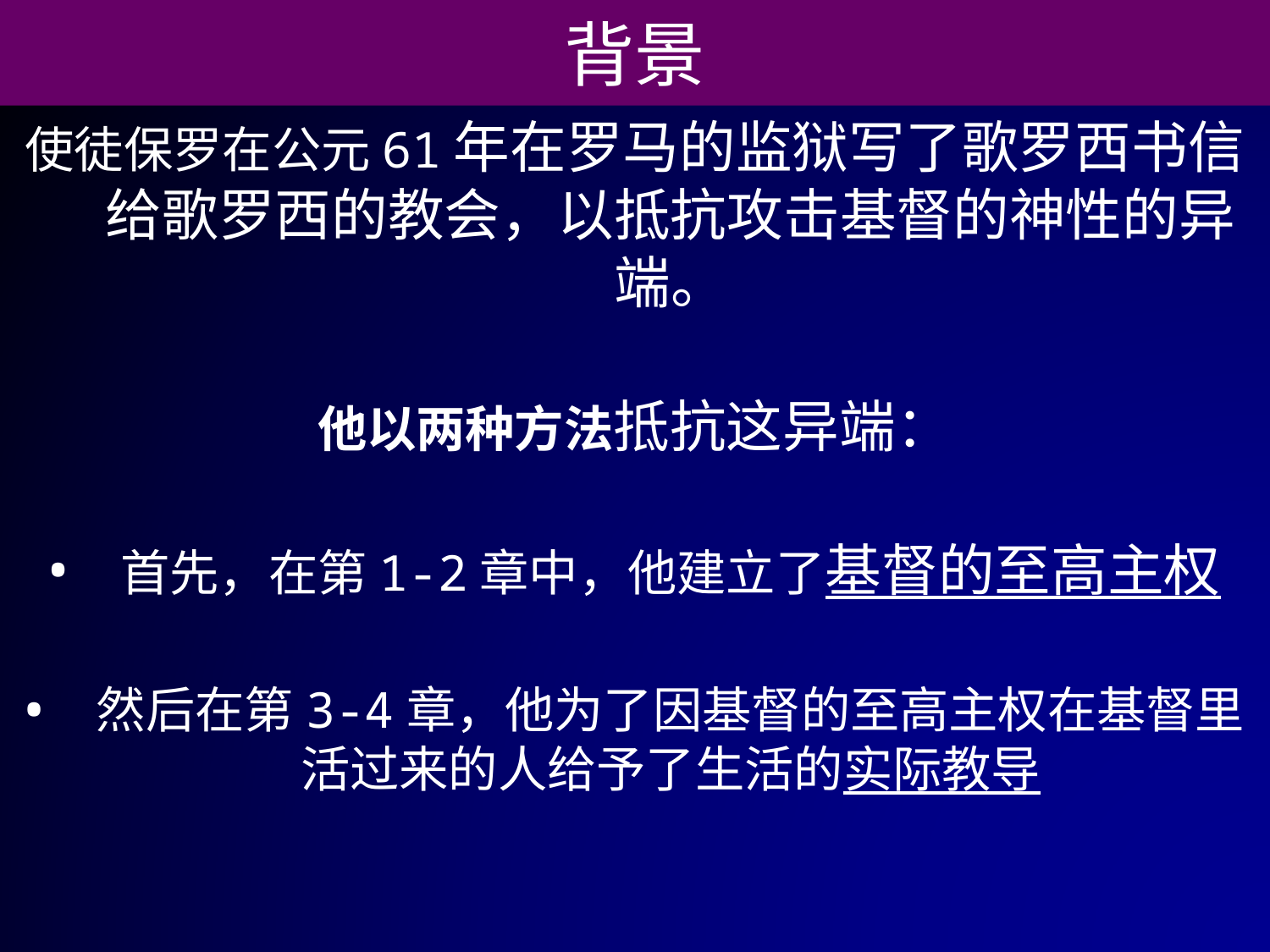

背景
使徒保罗在公元61年在罗马的监狱写了歌罗西书信给歌罗西的教会，以抵抗攻击基督的神性的异端。

他以两种方法抵抗这异端：

首先，在第1-2章中，他建立了基督的至高主权

然后在第3-4章，他为了因基督的至高主权在基督里活过来的人给予了生活的实际教导